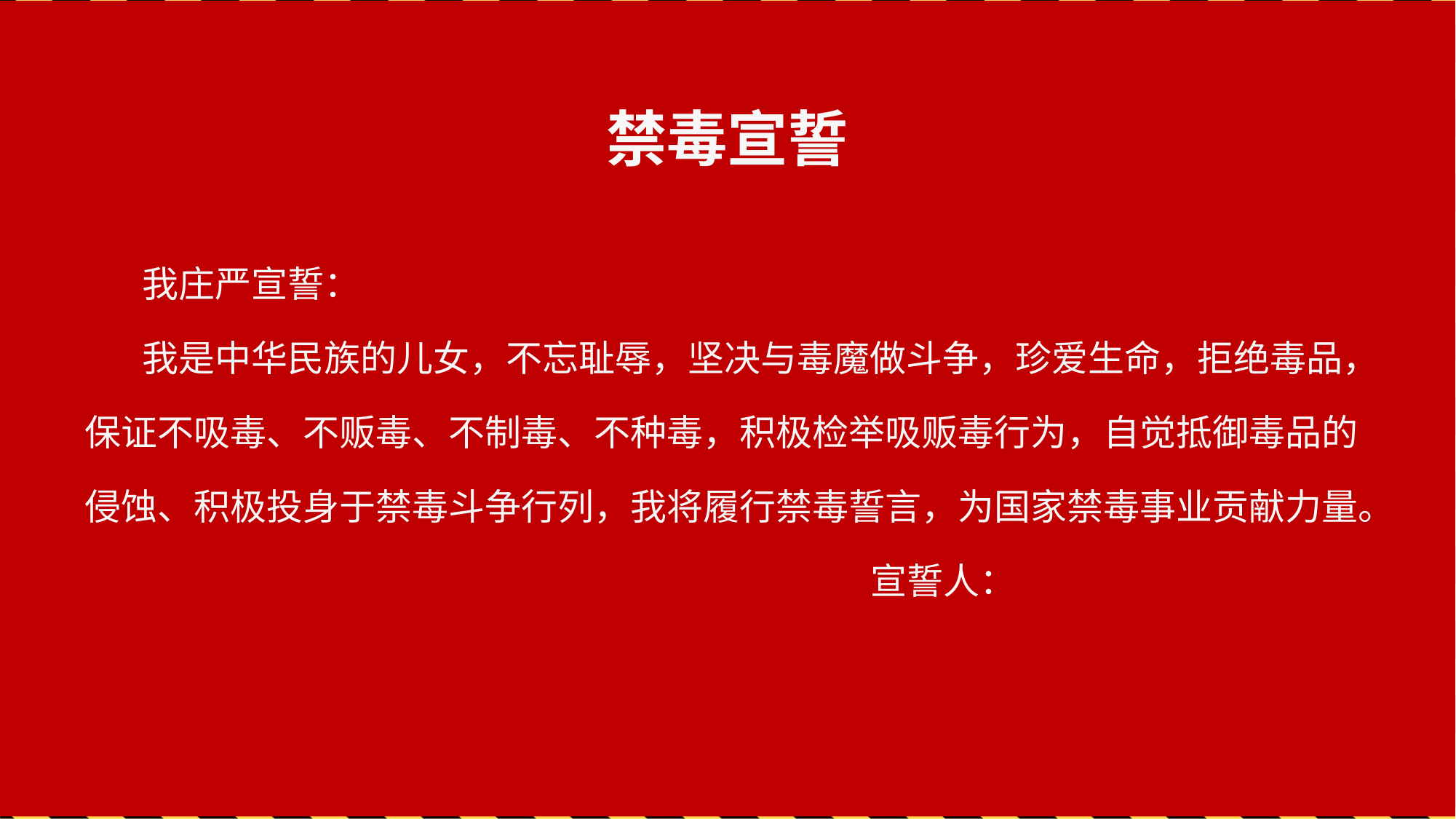

禁毒宣誓

               我庄严宣誓：
               我是中华民族的儿女，不忘耻辱，坚决与毒魔做斗争，珍爱生命，拒绝毒品，
        保证不吸毒、不贩毒、不制毒、不种毒，积极检举吸贩毒行为，自觉抵御毒品的
        侵蚀、积极投身于禁毒斗争行列，我将履行禁毒誓言，为国家禁毒事业贡献力量。
                                                                                                        宣誓人：